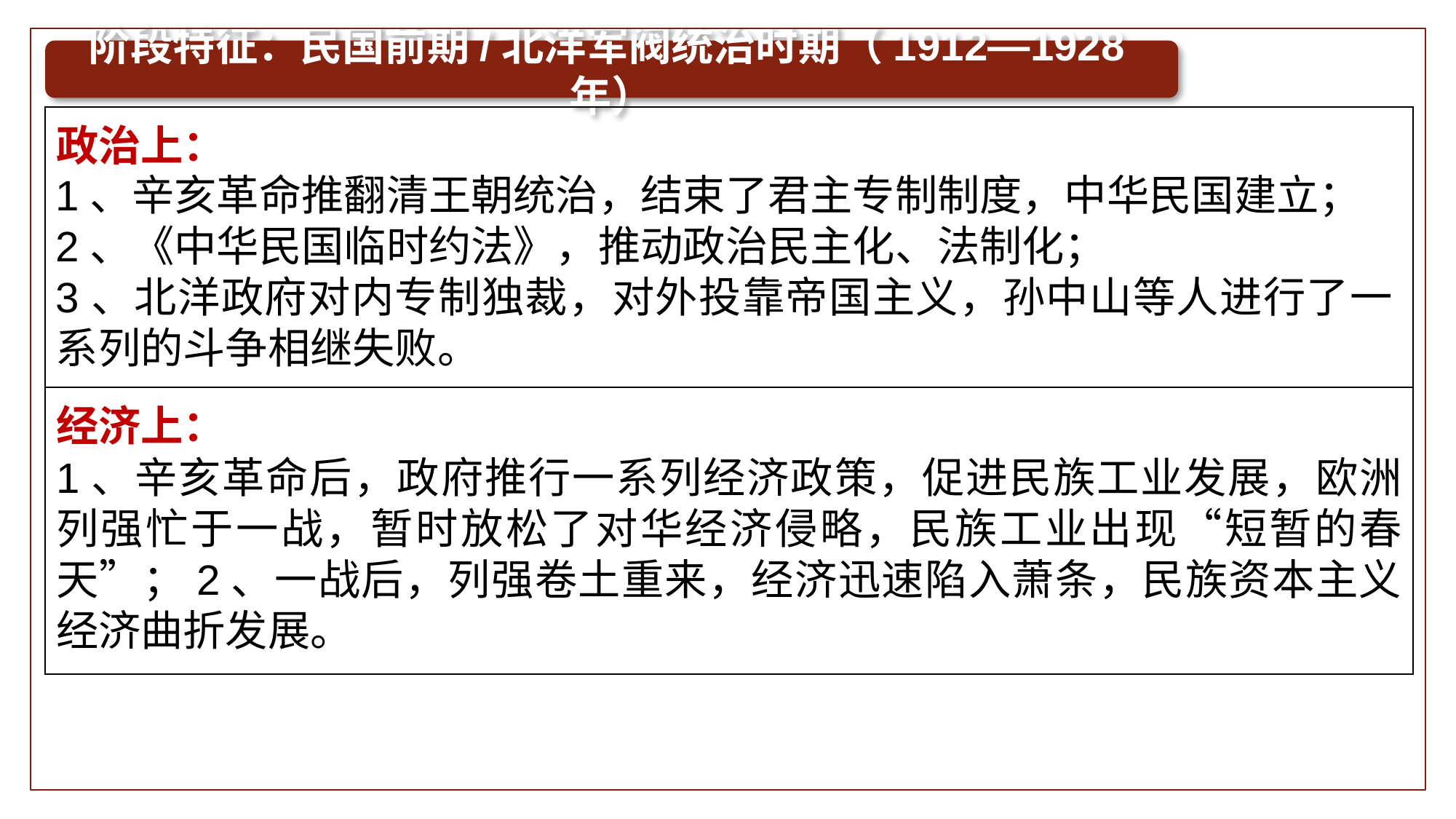

阶段特征：民国前期/北洋军阀统治时期（1912—1928年）
| 政治上： |
| --- |
| 经济上： |
1、辛亥革命推翻清王朝统治，结束了君主专制制度，中华民国建立；
2、《中华民国临时约法》，推动政治民主化、法制化；
3、北洋政府对内专制独裁，对外投靠帝国主义，孙中山等人进行了一系列的斗争相继失败。
1、辛亥革命后，政府推行一系列经济政策，促进民族工业发展，欧洲列强忙于一战，暂时放松了对华经济侵略，民族工业出现“短暂的春天”；2、一战后，列强卷土重来，经济迅速陷入萧条，民族资本主义经济曲折发展。